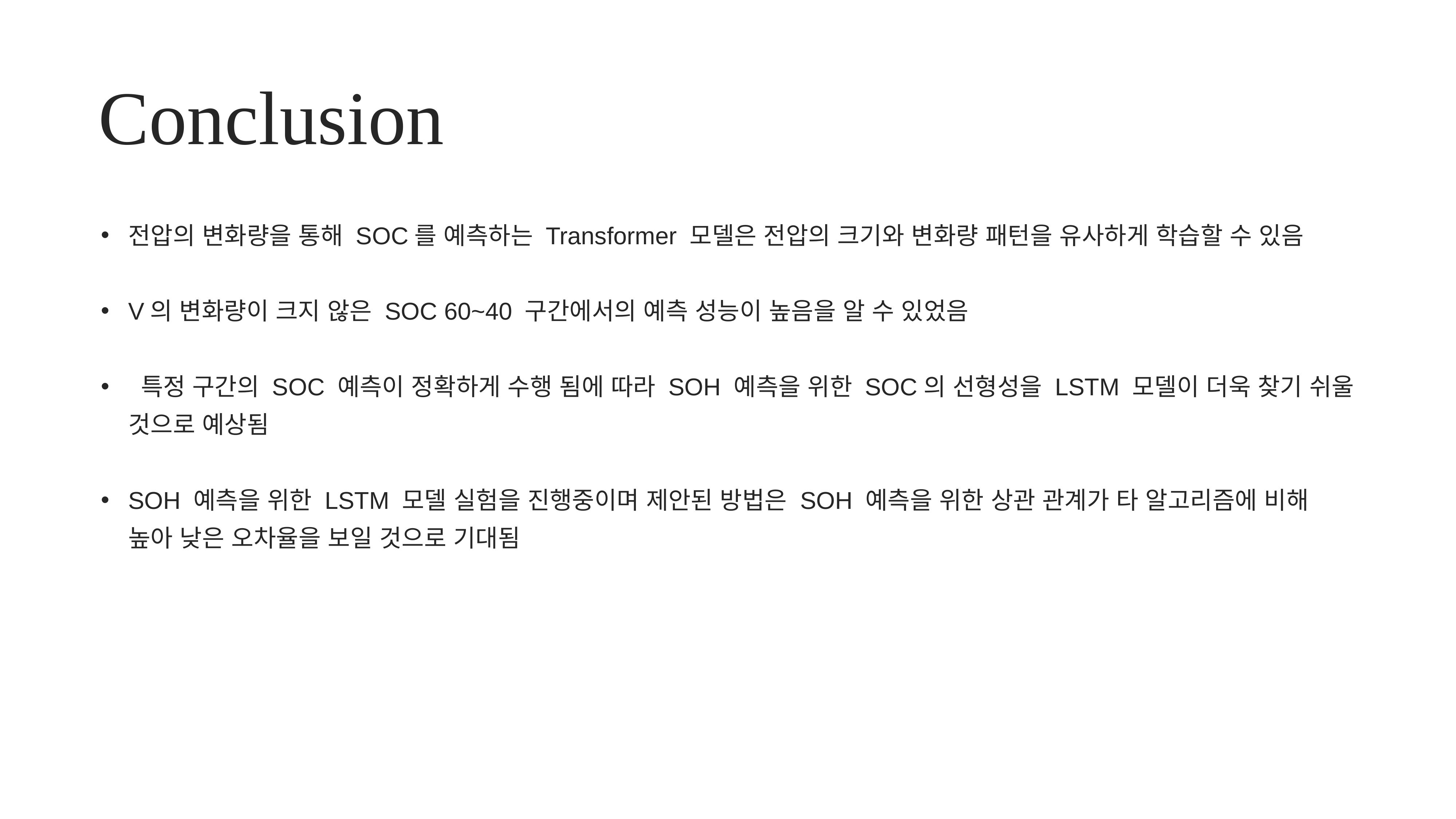

# Conclusion
전압의 변화량을 통해 SOC를 예측하는 Transformer 모델은 전압의 크기와 변화량 패턴을 유사하게 학습할 수 있음

V의 변화량이 크지 않은 SOC 60~40 구간에서의 예측 성능이 높음을 알 수 있었음

 특정 구간의 SOC 예측이 정확하게 수행 됨에 따라 SOH 예측을 위한 SOC의 선형성을 LSTM 모델이 더욱 찾기 쉬울 것으로 예상됨

SOH 예측을 위한 LSTM 모델 실험을 진행중이며 제안된 방법은 SOH 예측을 위한 상관 관계가 타 알고리즘에 비해 높아 낮은 오차율을 보일 것으로 기대됨